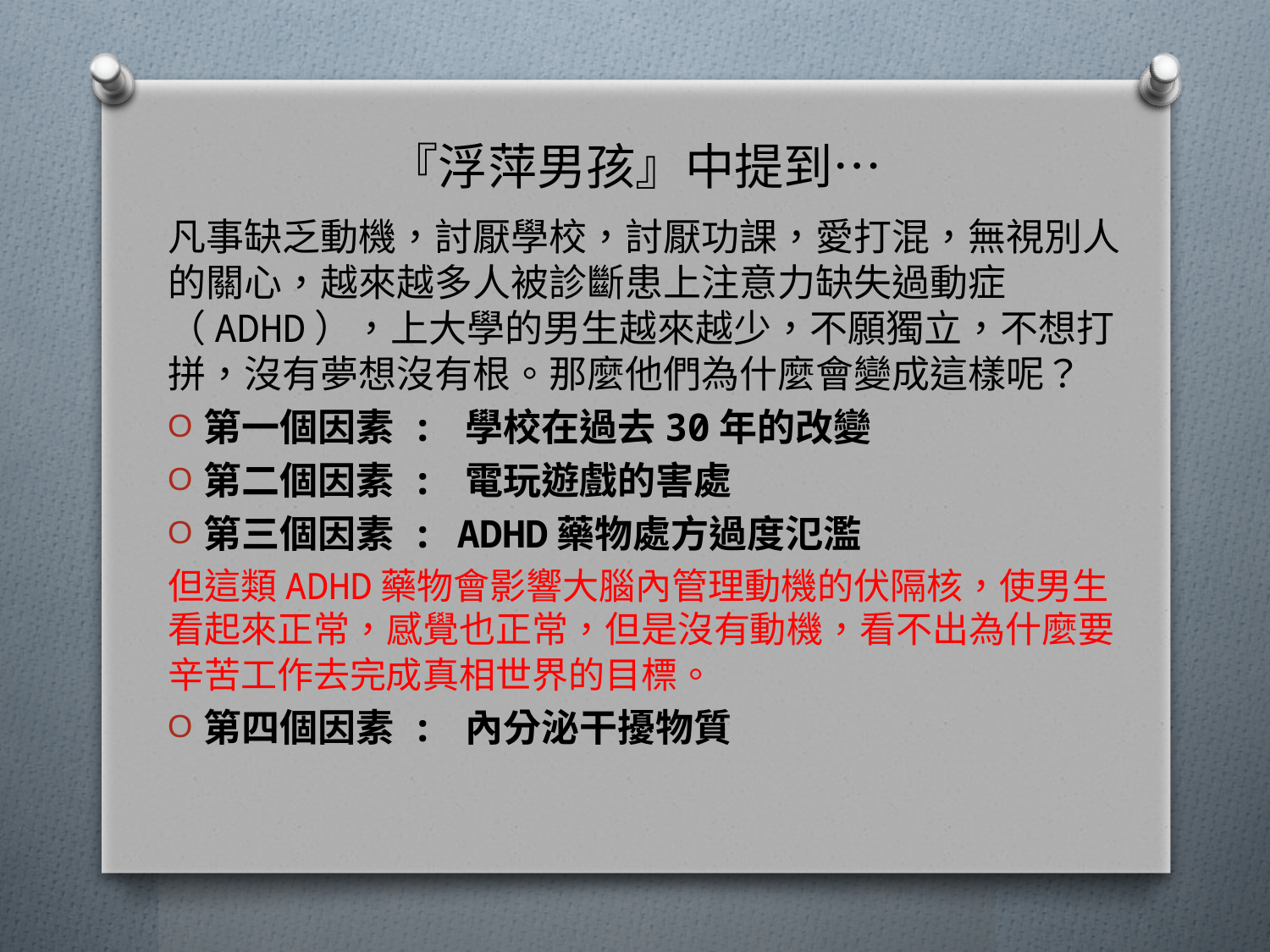

# 『浮萍男孩』中提到…
凡事缺乏動機，討厭學校，討厭功課，愛打混，無視別人的關心，越來越多人被診斷患上注意力缺失過動症（ADHD），上大學的男生越來越少，不願獨立，不想打拼，沒有夢想沒有根。那麼他們為什麼會變成這樣呢？
第一個因素 : 學校在過去30年的改變
第二個因素 : 電玩遊戲的害處
第三個因素 : ADHD藥物處方過度氾濫
但這類ADHD藥物會影響大腦內管理動機的伏隔核，使男生看起來正常，感覺也正常，但是沒有動機，看不出為什麼要辛苦工作去完成真相世界的目標。
第四個因素 : 內分泌干擾物質